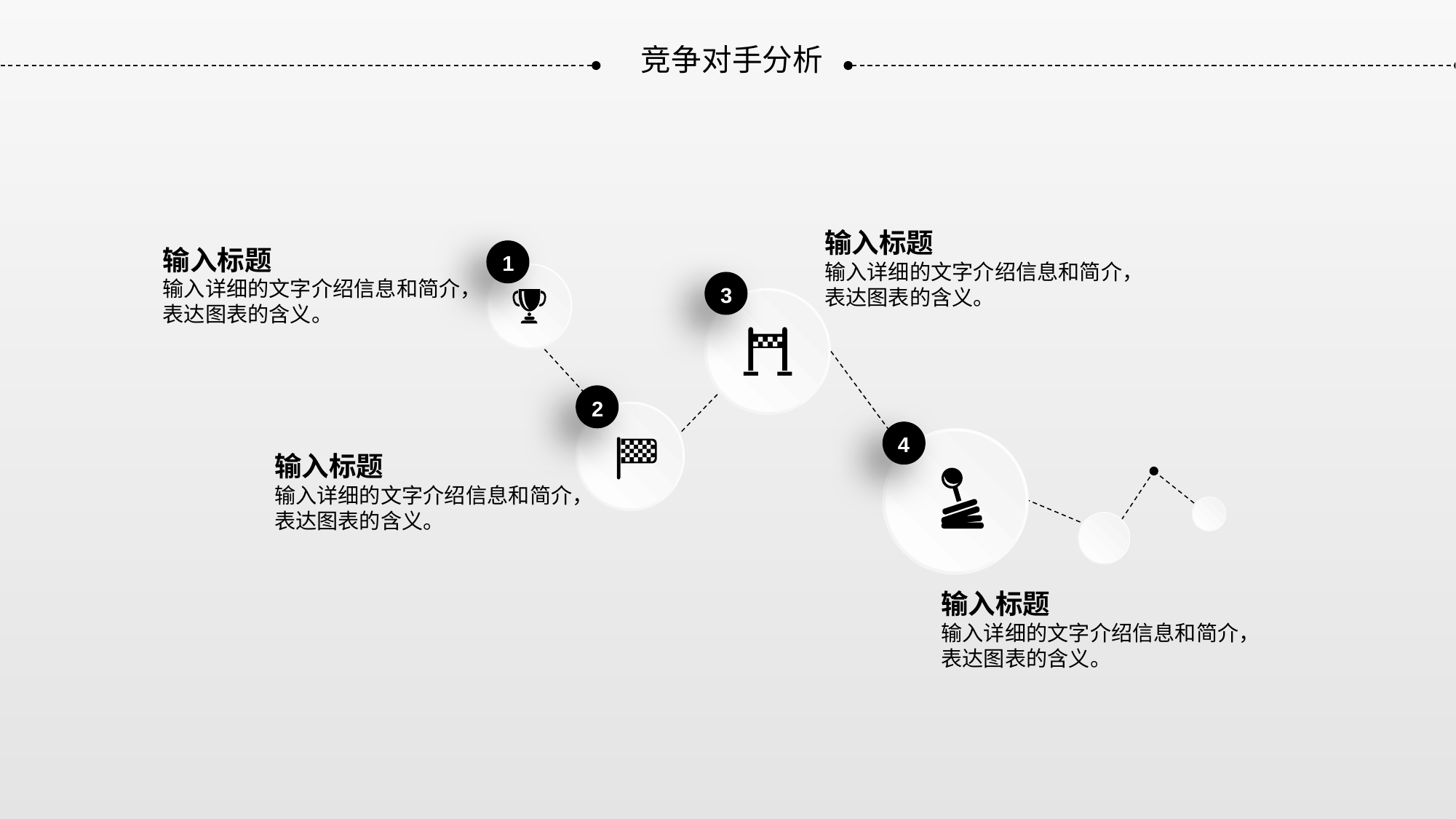

竞争对手分析
输入标题
输入详细的文字介绍信息和简介，表达图表的含义。
输入标题
输入详细的文字介绍信息和简介，表达图表的含义。

1

3

2

4

输入标题
输入详细的文字介绍信息和简介，表达图表的含义。

输入标题
输入详细的文字介绍信息和简介，表达图表的含义。